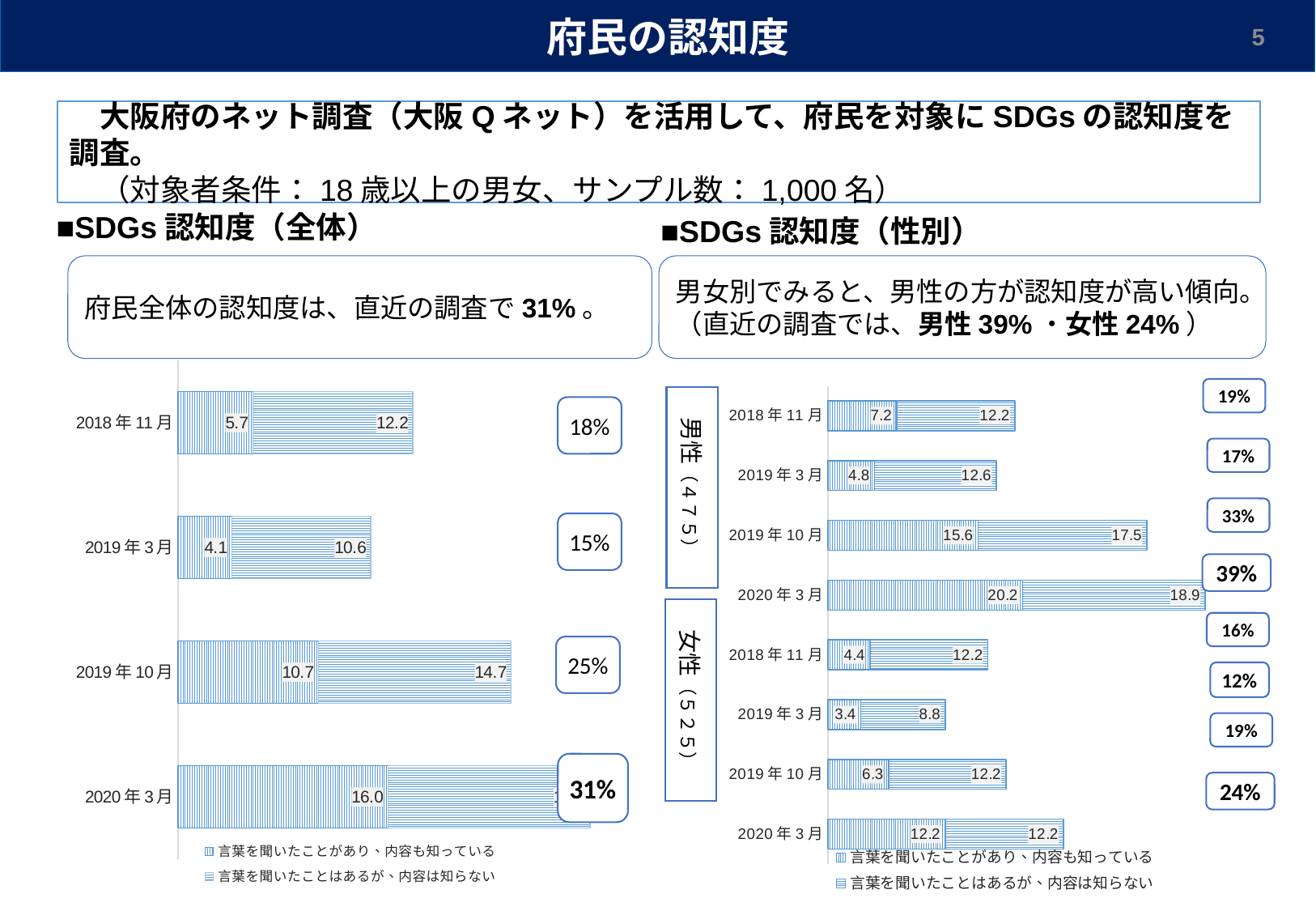

府民の認知度
5
　大阪府のネット調査（大阪Qネット）を活用して、府民を対象にSDGsの認知度を調査。
　（対象者条件：18歳以上の男女、サンプル数：1,000名）
■SDGs認知度（全体）
■SDGs認知度（性別）
府民全体の認知度は、直近の調査で31%。
男女別でみると、男性の方が認知度が高い傾向。
（直近の調査では、男性39%・女性24%）

### Chart

| Category | 言葉を聞いたことがあり、内容も知っている | 言葉を聞いたことはあるが、内容は知らない |
|---|---|---|
| 2018年11月 | 5.7 | 12.2 |
| 2019年3月 | 4.1 | 10.6 |
| 2019年10月 | 10.7 | 14.7 |
| 2020年3月 | 16.0 | 15.4 |

### Chart

| Category | 言葉を聞いたことがあり、内容も知っている | 言葉を聞いたことはあるが、内容は知らない |
|---|---|---|
| 2018年11月 | 7.157894736842105 | 12.210526315789474 |
| 2019年3月 | 4.842105263157895 | 12.631578947368421 |
| 2019年10月 | 15.578947368421 | 17.473684210526 |
| 2020年3月 | 20.2 | 18.9 |
| 2018年11月 | 4.38095238095238 | 12.19047619047619 |
| 2019年3月 | 3.4285714285714284 | 8.761904761904763 |
| 2019年10月 | 6.2857142857143 | 12.190476190476 |
| 2020年3月 | 12.2 | 12.2 |
19%
男性（４７５）
18%
17%
33%
15%
39%
女性（５２５）
16%
25%
12%
19%
31%
24%